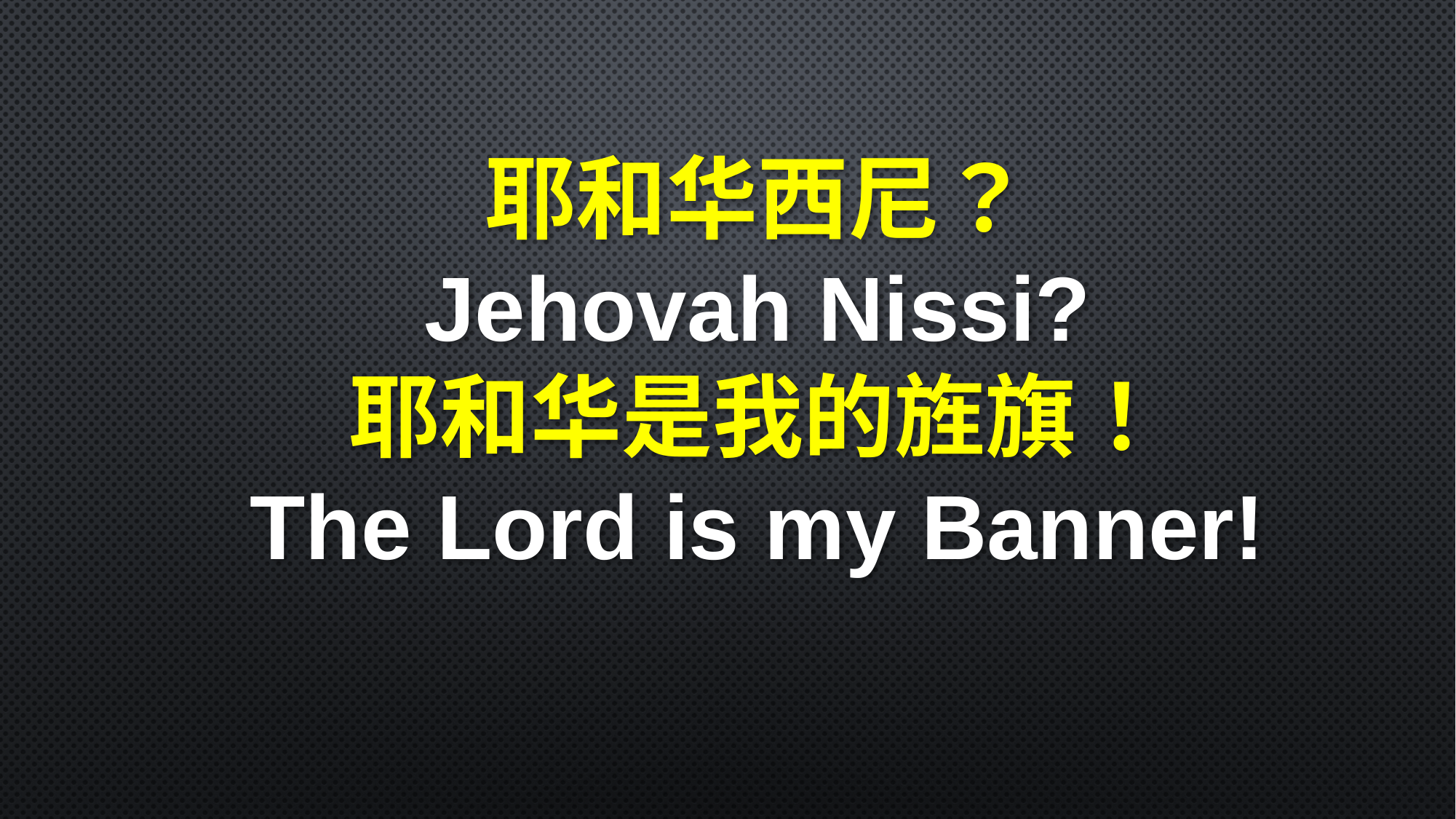

耶和华西尼？
Jehovah Nissi?
耶和华是我的旌旗！
The Lord is my Banner!